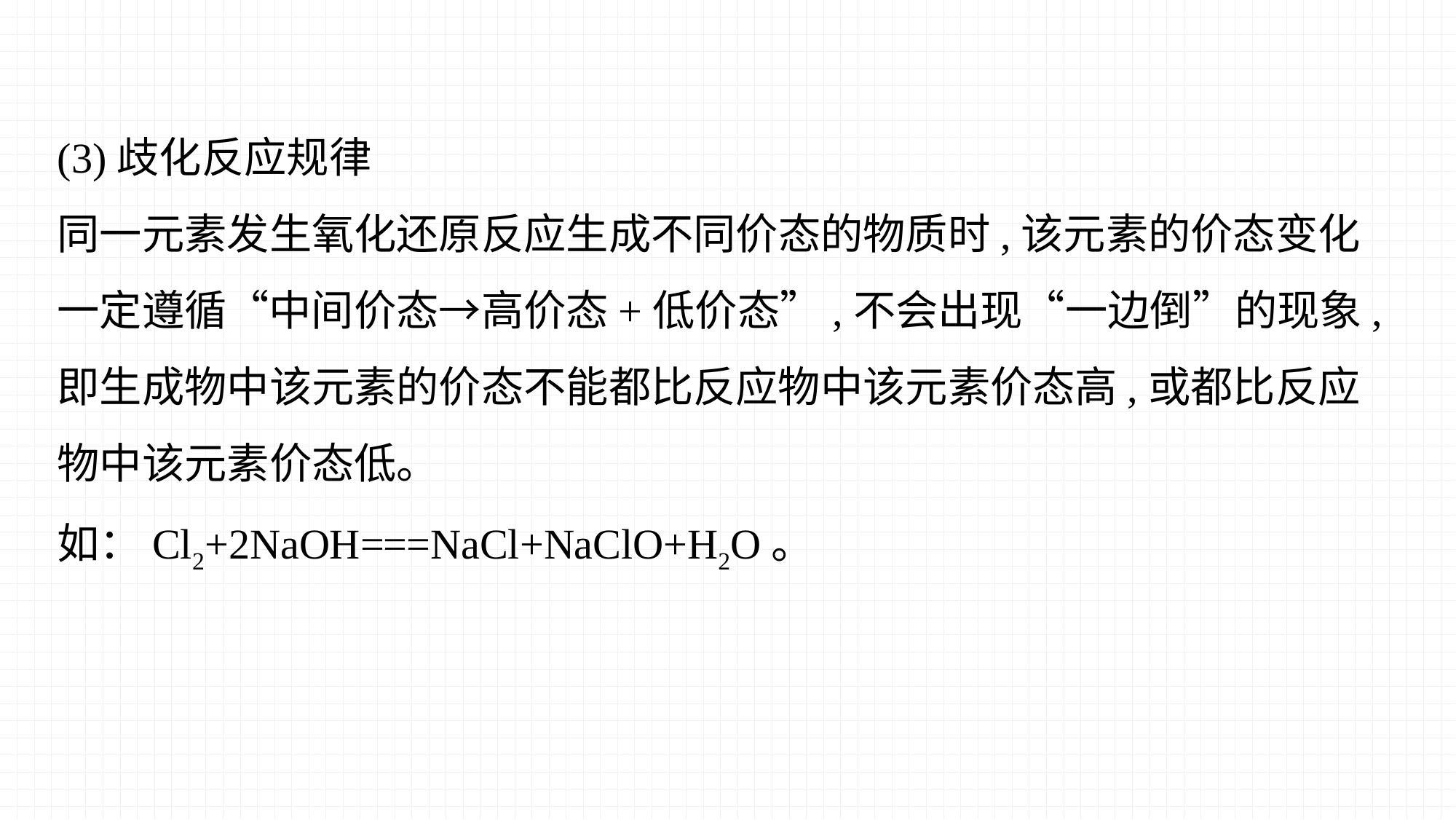

(3)歧化反应规律
同一元素发生氧化还原反应生成不同价态的物质时,该元素的价态变化一定遵循“中间价态→高价态+低价态”,不会出现“一边倒”的现象,即生成物中该元素的价态不能都比反应物中该元素价态高,或都比反应物中该元素价态低。
如：Cl2+2NaOH===NaCl+NaClO+H2O。